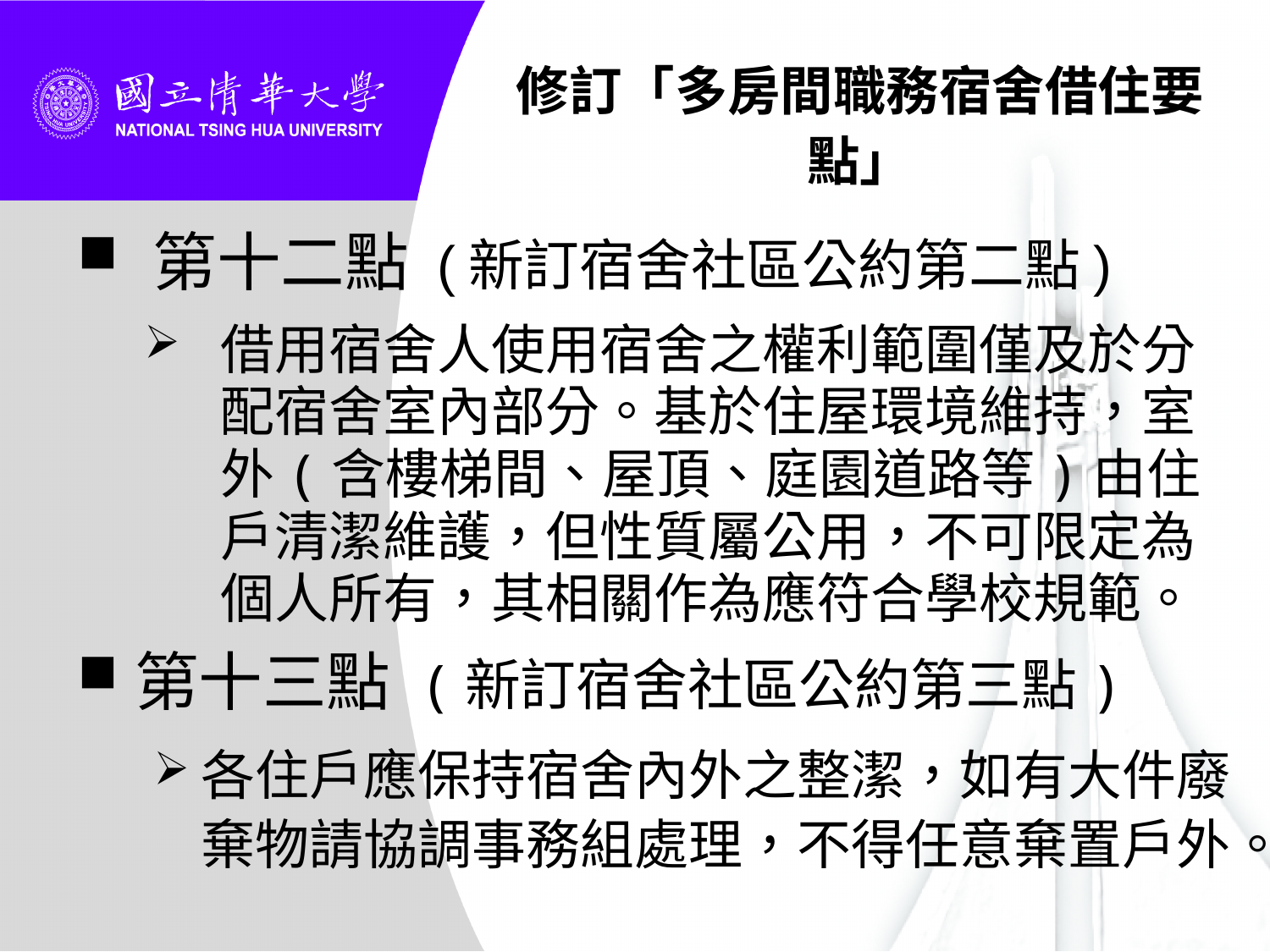

修訂「多房間職務宿舍借住要點」
第十二點 (新訂宿舍社區公約第二點)
借用宿舍人使用宿舍之權利範圍僅及於分配宿舍室內部分。基於住屋環境維持，室外(含樓梯間、屋頂、庭園道路等)由住戶清潔維護，但性質屬公用，不可限定為個人所有，其相關作為應符合學校規範。
第十三點 (新訂宿舍社區公約第三點)
各住戶應保持宿舍內外之整潔，如有大件廢棄物請協調事務組處理，不得任意棄置戶外。